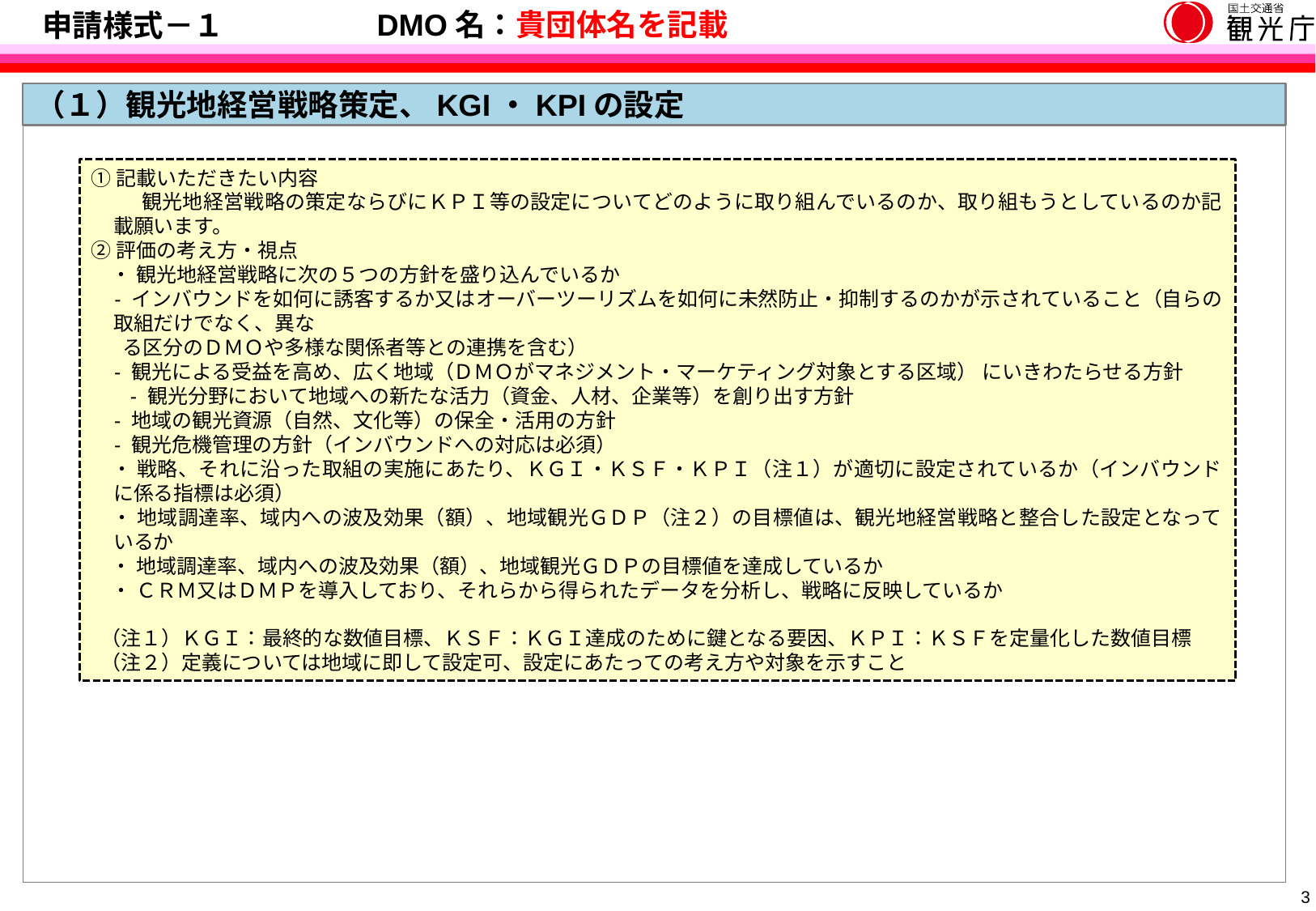

申請様式－１
DMO名：貴団体名を記載
（１）観光地経営戦略策定、KGI・KPIの設定

①記載いただきたい内容
　　  観光地経営戦略の策定ならびにＫＰＩ等の設定についてどのように取り組んでいるのか、取り組もうとしているのか記載願います。
②評価の考え方・視点
　・ 観光地経営戦略に次の５つの方針を盛り込んでいるか
    - インバウンドを如何に誘客するか又はオーバーツーリズムを如何に未然防止・抑制するのかが示されていること（自らの取組だけでなく、異な
      る区分のＤＭＯや多様な関係者等との連携を含む）
    - 観光による受益を高め、広く地域（ＤＭＯがマネジメント・マーケティング対象とする区域） にいきわたらせる方針
 　 - 観光分野において地域への新たな活力（資金、人材、企業等）を創り出す方針
    - 地域の観光資源（自然、文化等）の保全・活用の方針
    - 観光危機管理の方針（インバウンドへの対応は必須）
　・ 戦略、それに沿った取組の実施にあたり、ＫＧＩ・ＫＳＦ・ＫＰＩ（注１）が適切に設定されているか（インバウンドに係る指標は必須）
　・ 地域調達率、域内への波及効果（額）、地域観光ＧＤＰ（注２）の目標値は、観光地経営戦略と整合した設定となっているか
　・ 地域調達率、域内への波及効果（額）、地域観光ＧＤＰの目標値を達成しているか
　・ ＣＲＭ又はＤＭＰを導入しており、それらから得られたデータを分析し、戦略に反映しているか

 （注１）ＫＧＩ：最終的な数値目標、ＫＳＦ：ＫＧＩ達成のために鍵となる要因、ＫＰＩ：ＫＳＦを定量化した数値目標
 （注２）定義については地域に即して設定可、設定にあたっての考え方や対象を示すこと
3